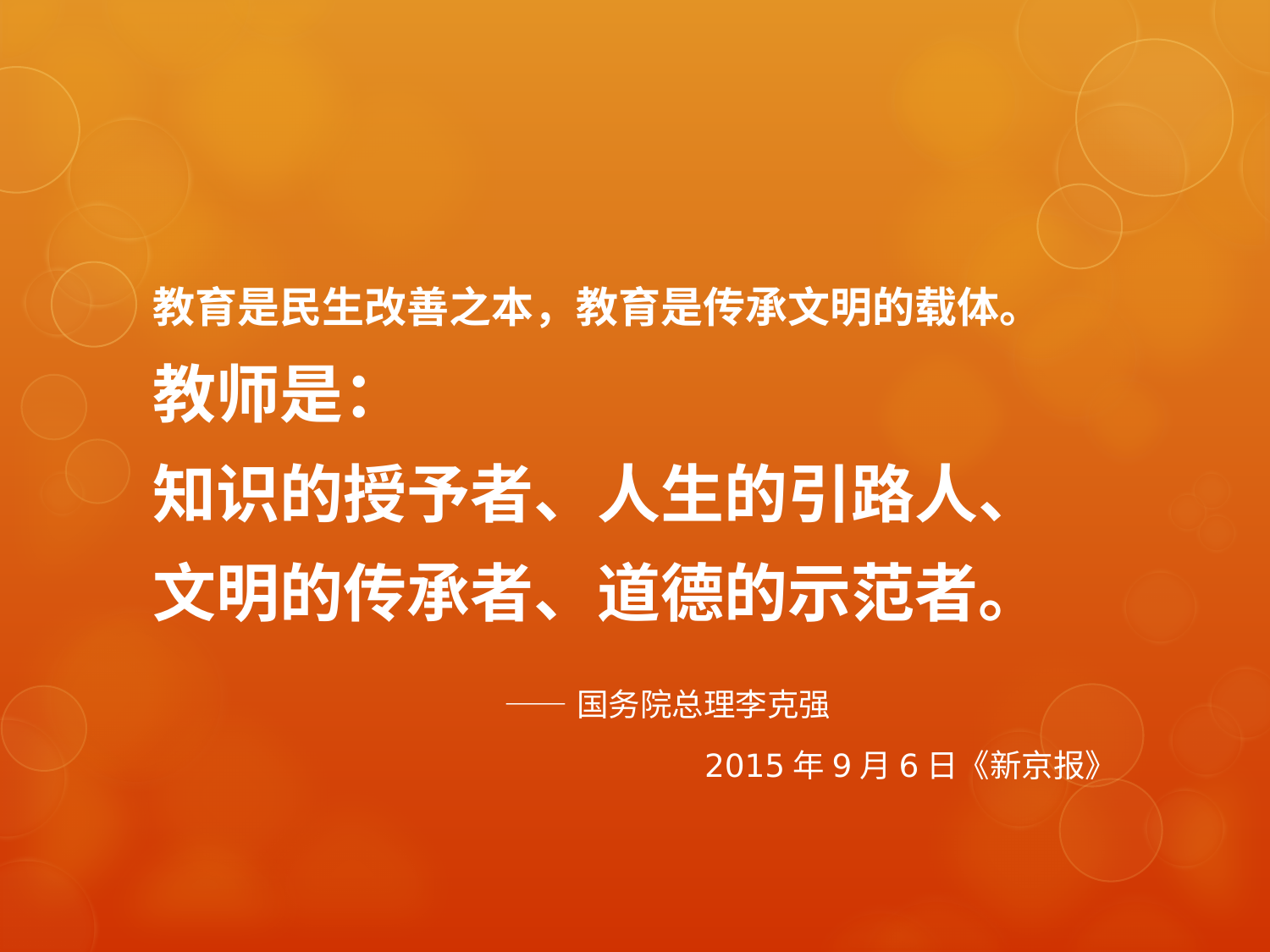

#
教育是民生改善之本，教育是传承文明的载体。
教师是：
知识的授予者、人生的引路人、
文明的传承者、道德的示范者。
                                                ——国务院总理李克强
2015年9月6日《新京报》